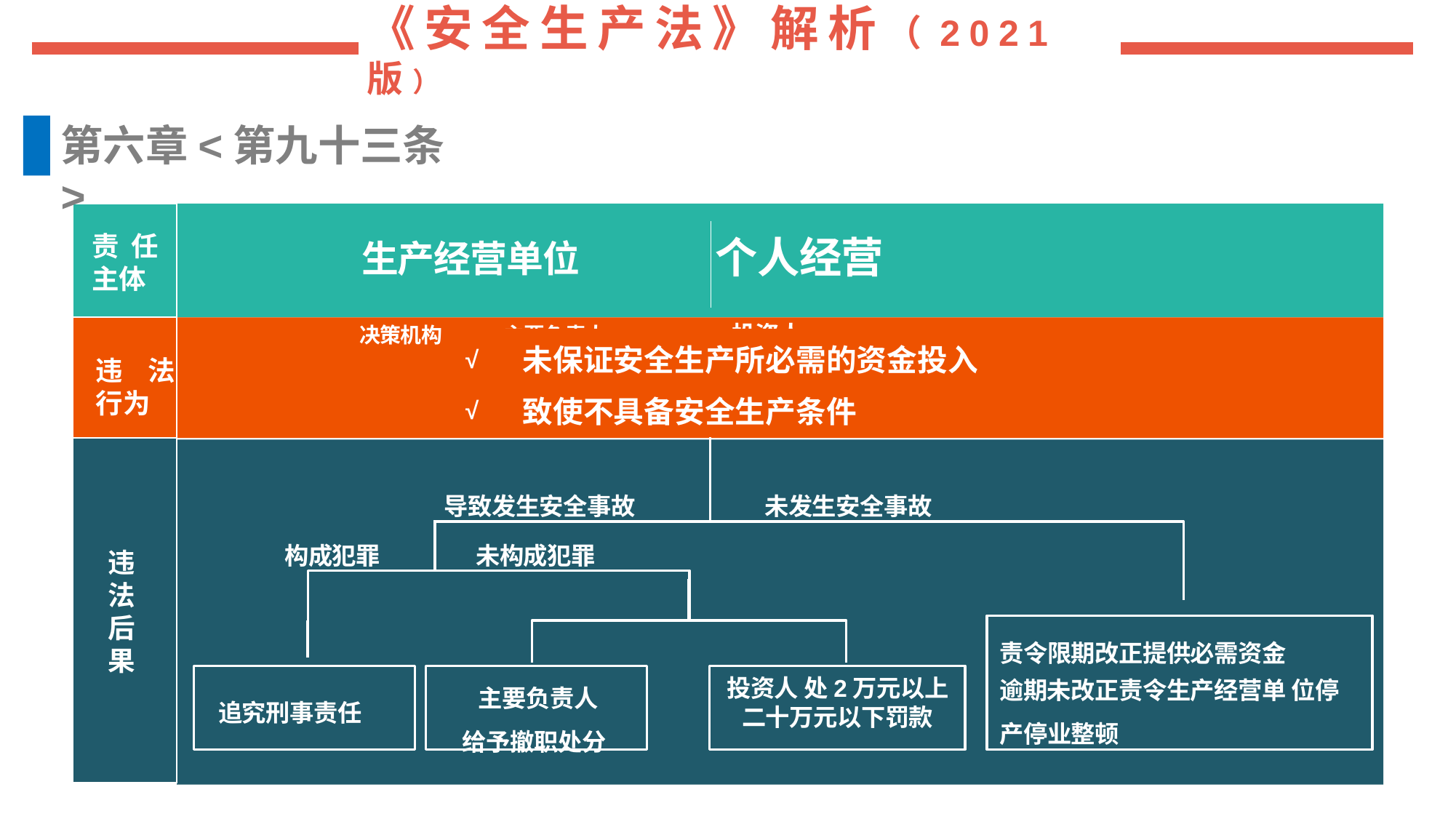

第六章<第九十三条>

生产经营单位	    个人经营
决策机构	主要负责人	投资人

责任 主体

未保证安全生产所必需的资金投入
√
违法 行为

致使不具备安全生产条件
√

导致发生安全事故
未发生安全事故

构成犯罪
未构成犯罪
违 法 后 果

责令限期改正提供必需资金
逾期未改正责令生产经营单 位停产停业整顿

  主要负责人
给予撤职处分
投资人 处2万元以上 二十万元以下罚款
追究刑事责任